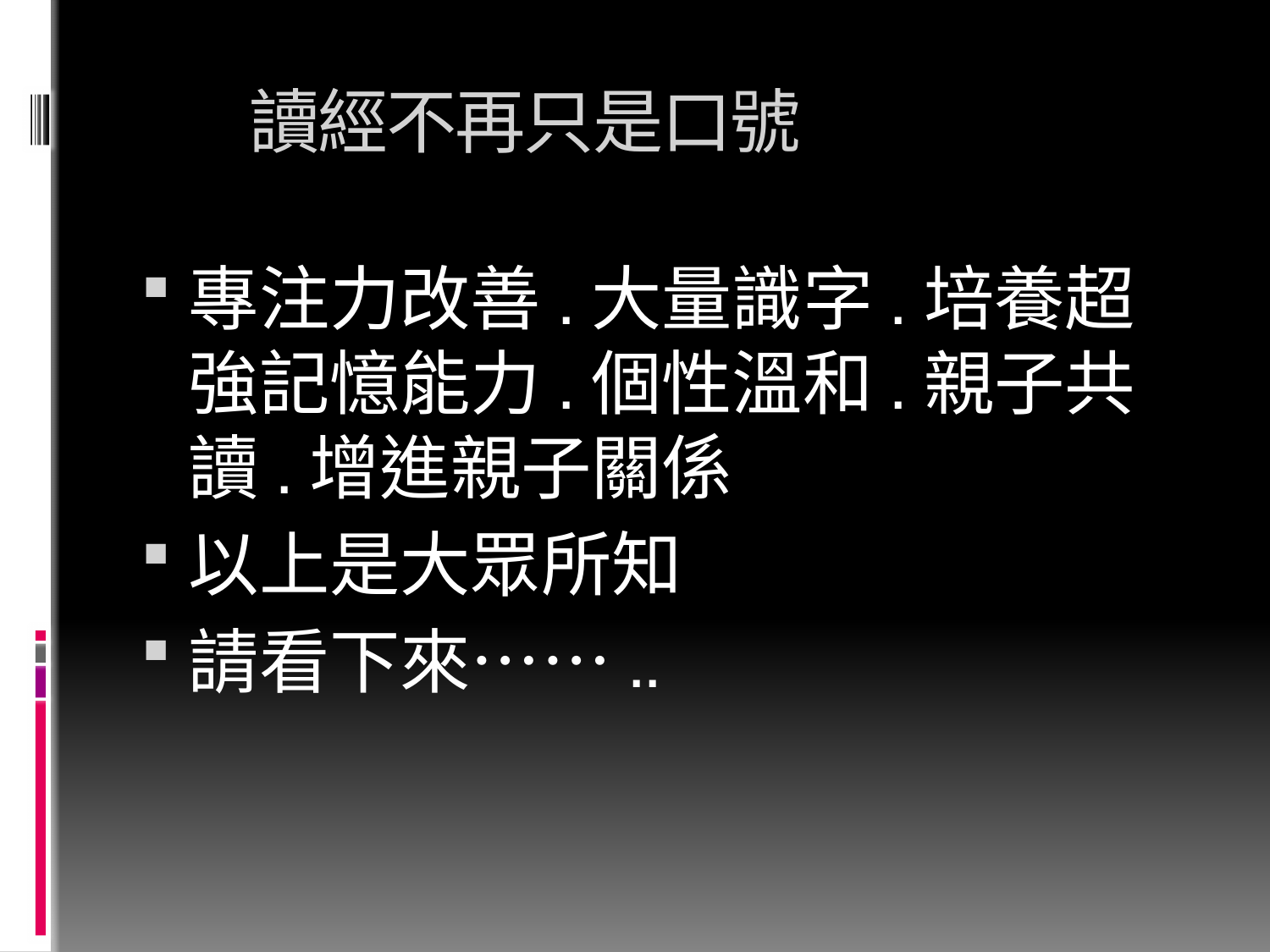

# 讀經不再只是口號
專注力改善.大量識字.培養超強記憶能力.個性溫和.親子共讀.增進親子關係
以上是大眾所知
請看下來……..